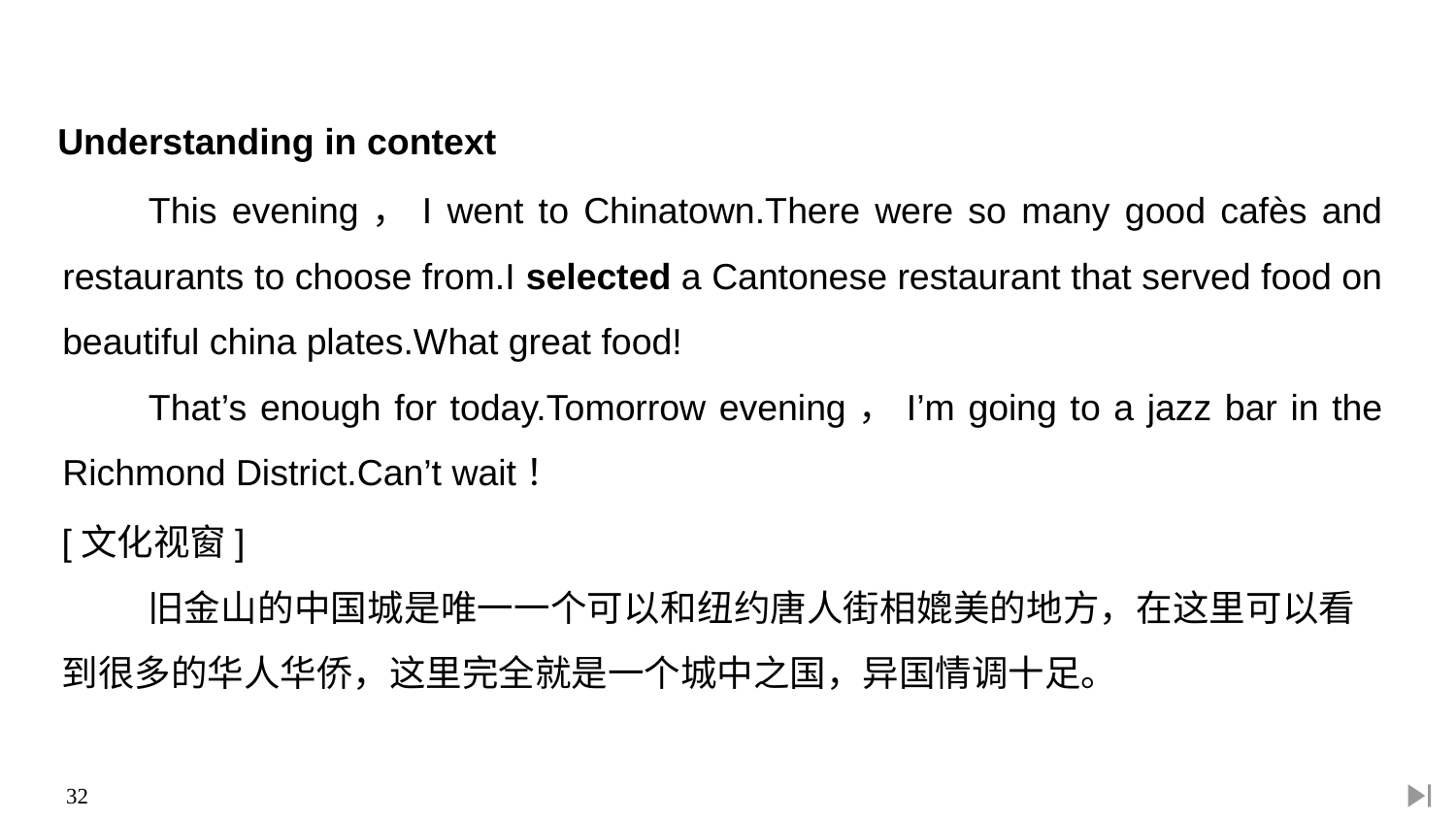

Understanding in context
This evening，I went to Chinatown.There were so many good cafès and restaurants to choose from.I selected a Cantonese restaurant that served food on beautiful china plates.What great food!
That’s enough for today.Tomorrow evening，I’m going to a jazz bar in the Richmond District.Can’t wait！
[文化视窗]
旧金山的中国城是唯一一个可以和纽约唐人街相媲美的地方，在这里可以看到很多的华人华侨，这里完全就是一个城中之国，异国情调十足。